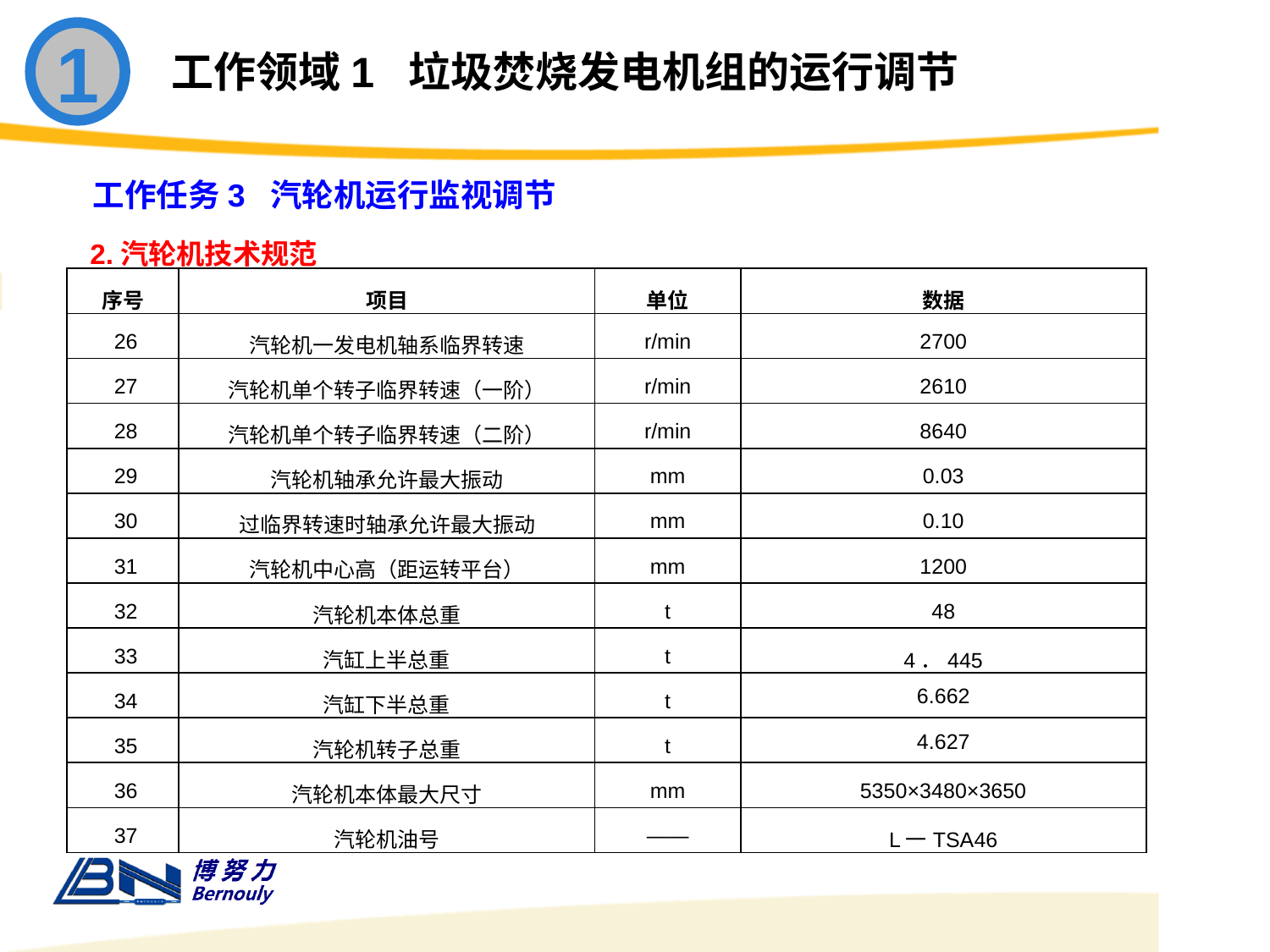

1
工作领域1  垃圾焚烧发电机组的运行调节
工作任务3  汽轮机运行监视调节
2.汽轮机技术规范
| 序号 | 项目 | 单位 | 数据 |
| --- | --- | --- | --- |
| 26 | 汽轮机一发电机轴系临界转速 | r/min | 2700 |
| 27 | 汽轮机单个转子临界转速（一阶） | r/min | 2610 |
| 28 | 汽轮机单个转子临界转速（二阶） | r/min | 8640 |
| 29 | 汽轮机轴承允许最大振动 | mm | 0.03 |
| 30 | 过临界转速时轴承允许最大振动 | mm | 0.10 |
| 31 | 汽轮机中心高（距运转平台） | mm | 1200 |
| 32 | 汽轮机本体总重 | t | 48 |
| 33 | 汽缸上半总重 | t | 4．445 |
| 34 | 汽缸下半总重 | t | 6.662 |
| 35 | 汽轮机转子总重 | t | 4.627 |
| 36 | 汽轮机本体最大尺寸 | mm | 5350×3480×3650 |
| 37 | 汽轮机油号 | —— | L一TSA46 |